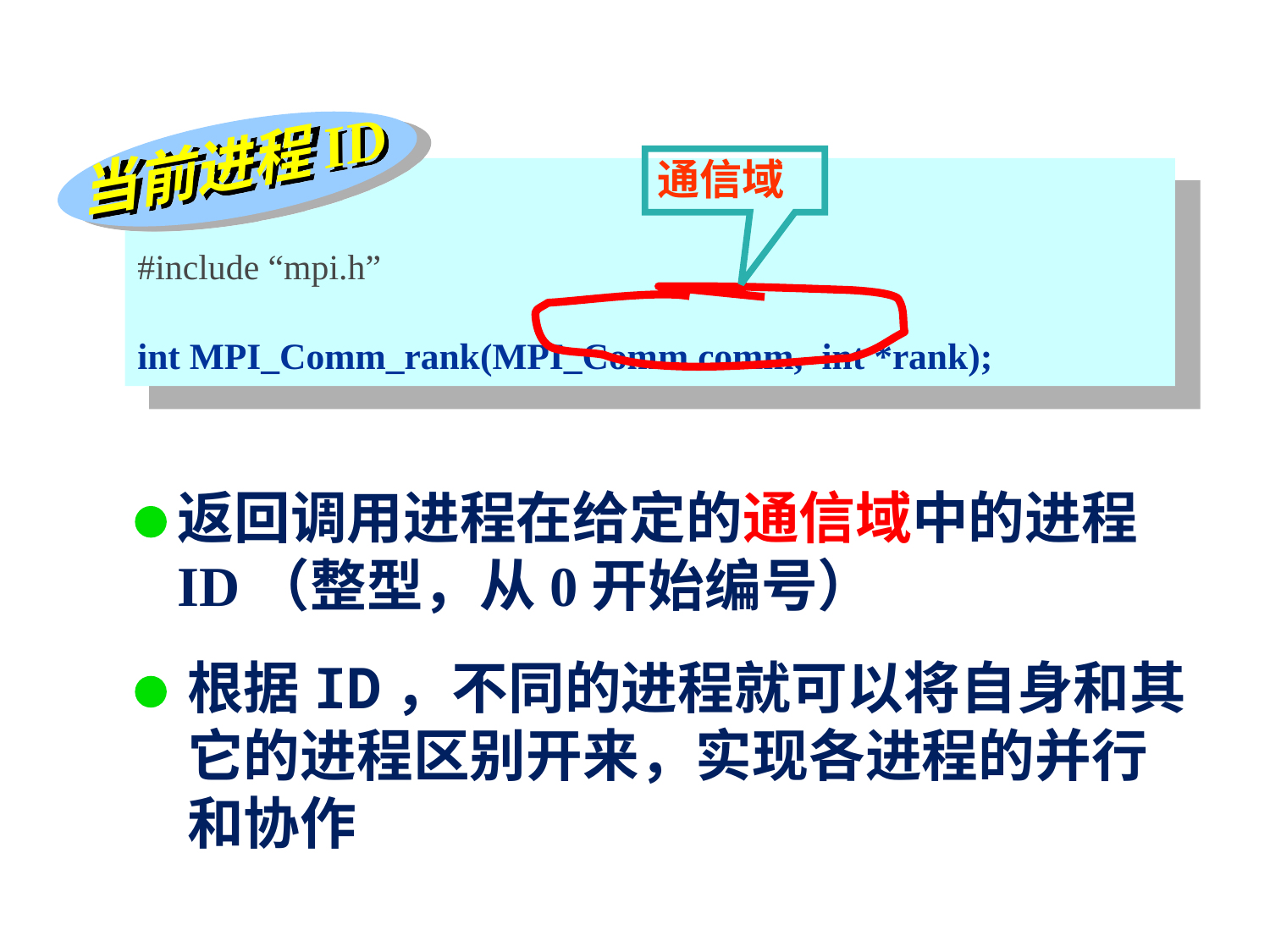

当前进程ID

通信域

#include “mpi.h”
int MPI_Comm_rank(MPI_Comm comm,  int *rank);

返回调用进程在给定的通信域中的进程ID（整型，从0开始编号）

根据ID，不同的进程就可以将自身和其它的进程区别开来，实现各进程的并行和协作